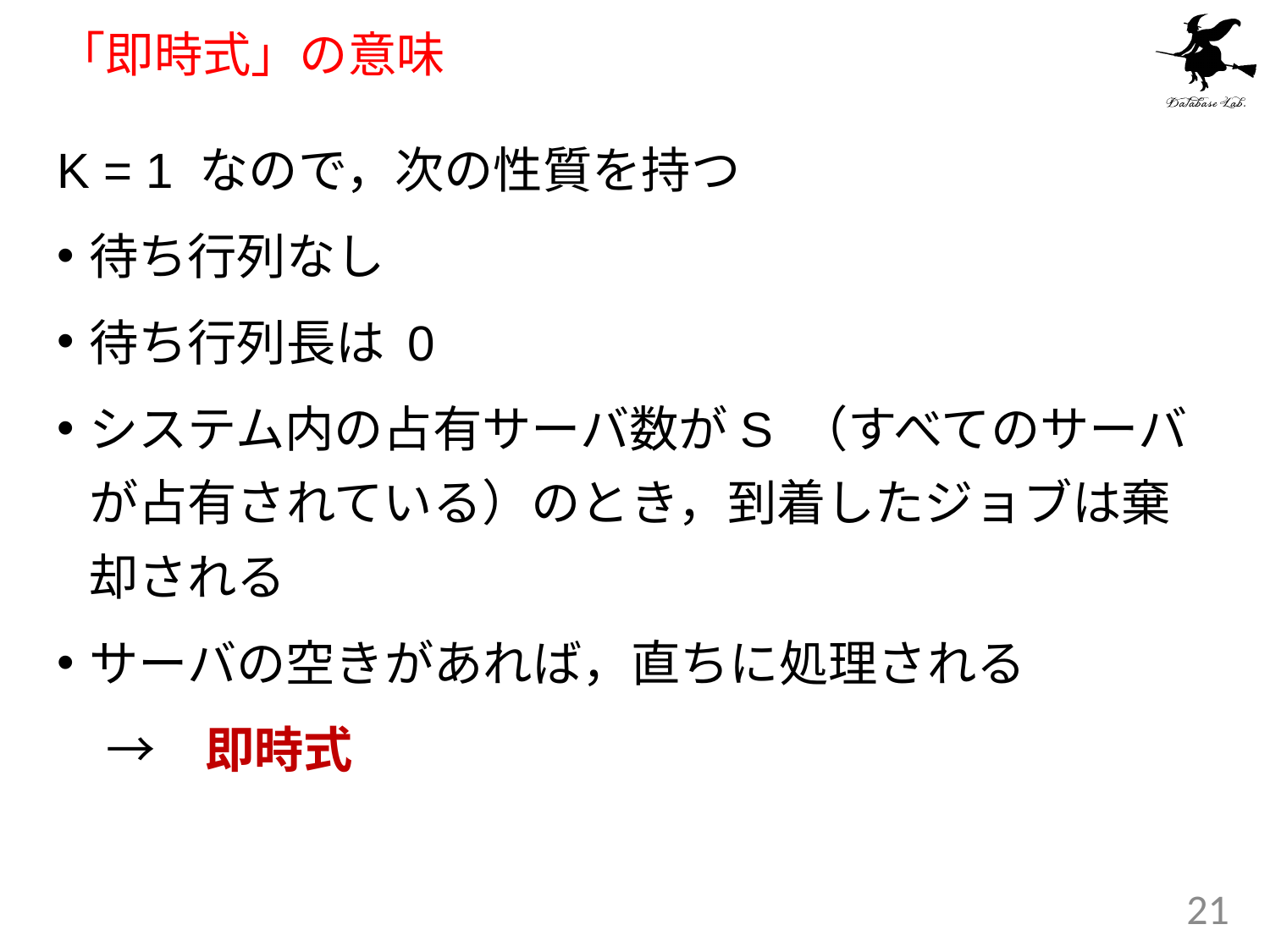

# 「即時式」の意味
K = 1 なので，次の性質を持つ
待ち行列なし
待ち行列長は 0
システム内の占有サーバ数がS （すべてのサーバが占有されている）のとき，到着したジョブは棄却される
サーバの空きがあれば，直ちに処理される
　→　即時式

21